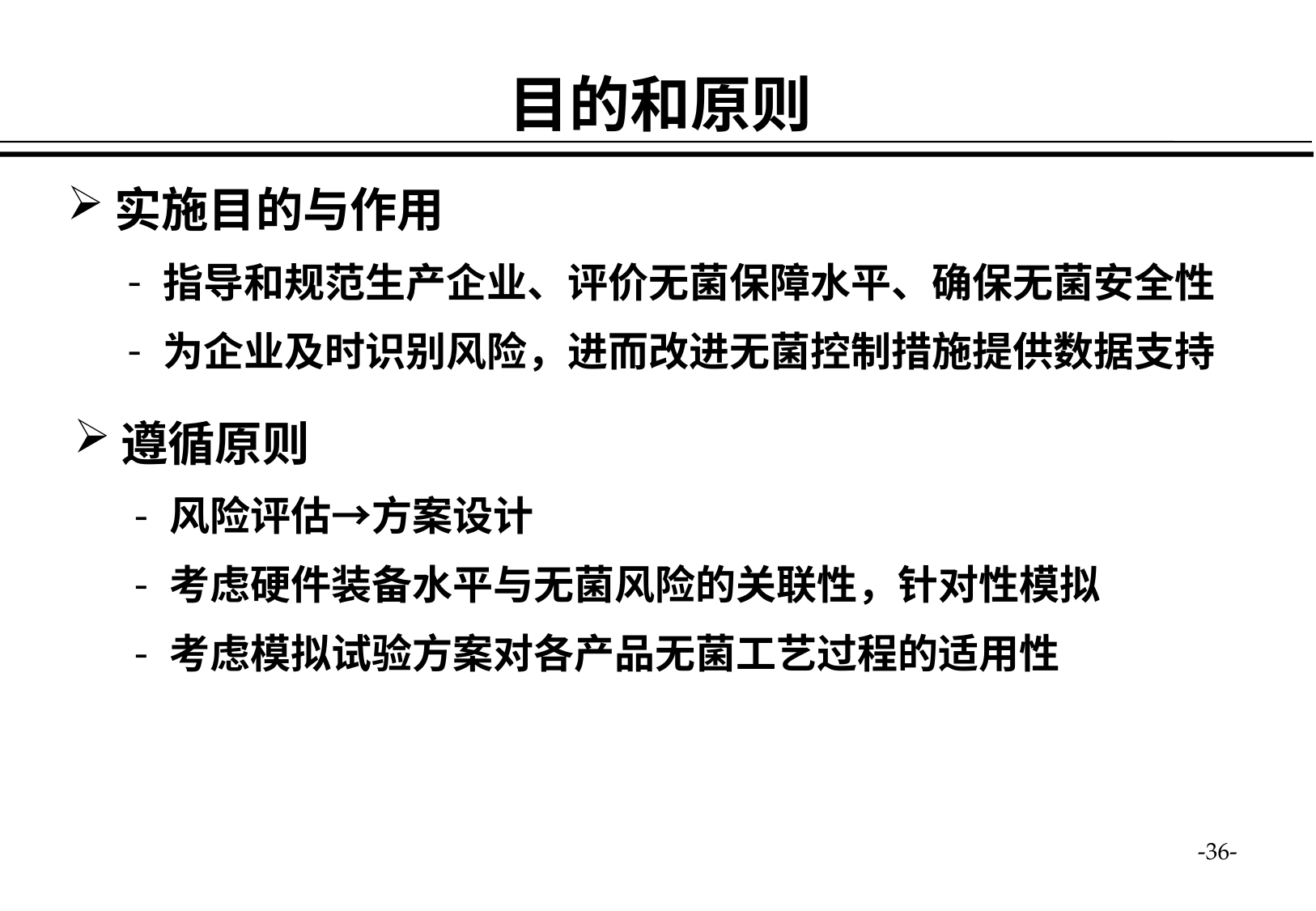

目的和原则
实施目的与作用
指导和规范生产企业、评价无菌保障水平、确保无菌安全性
为企业及时识别风险，进而改进无菌控制措施提供数据支持
遵循原则
风险评估→方案设计
考虑硬件装备水平与无菌风险的关联性，针对性模拟
考虑模拟试验方案对各产品无菌工艺过程的适用性
-36-